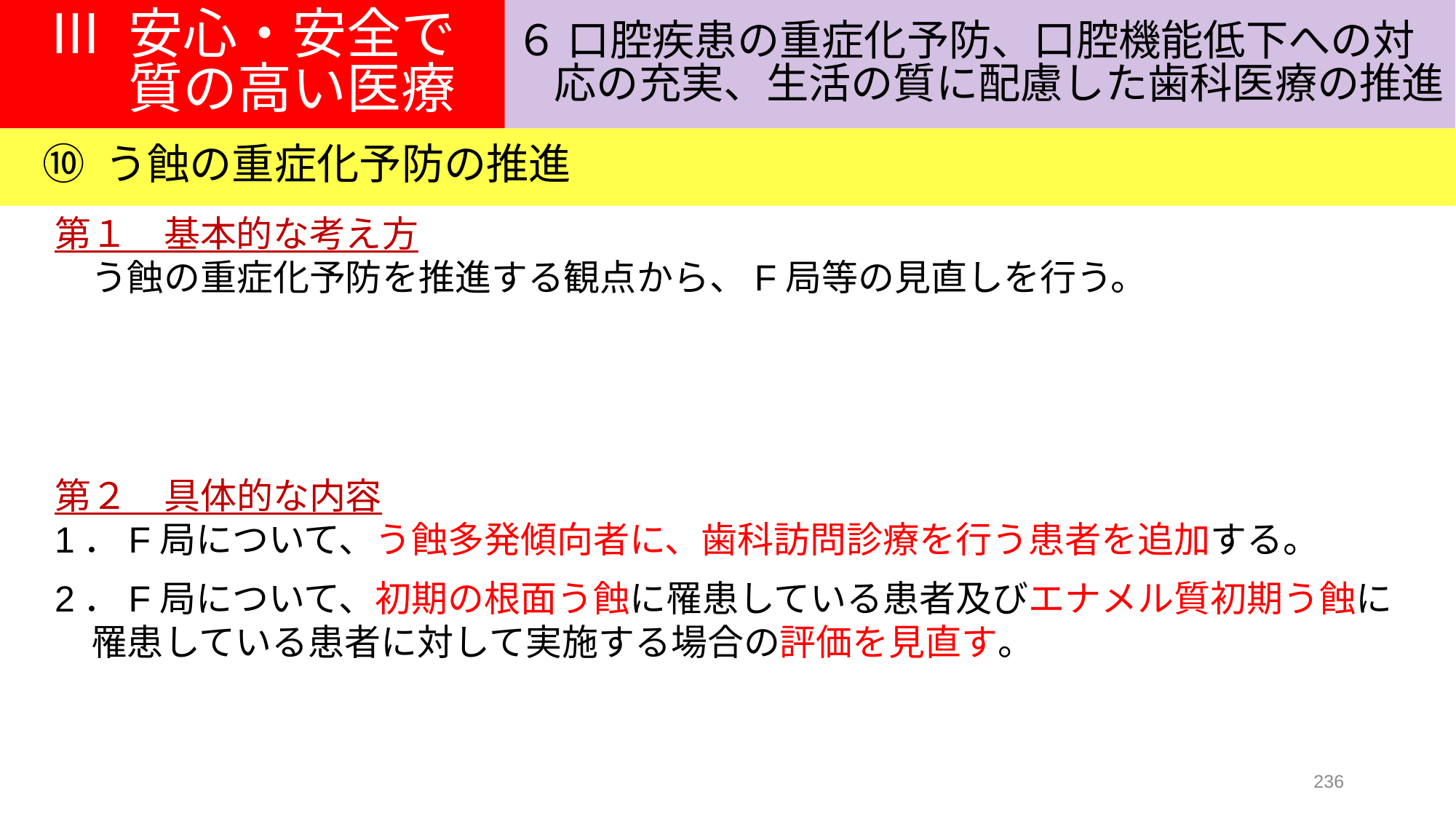

Ⅲ 安心・安全で
質の高い医療
６ 口腔疾患の重症化予防、口腔機能低下への対
応の充実、生活の質に配慮した歯科医療の推進
⑩ う蝕の重症化予防の推進
第１　基本的な考え方
　う蝕の重症化予防を推進する観点から、F局等の見直しを行う。

第２　具体的な内容
1．F局について、う蝕多発傾向者に、歯科訪問診療を行う患者を追加する。

2．F局について、初期の根面う蝕に罹患している患者及びエナメル質初期う蝕に
　罹患している患者に対して実施する場合の評価を見直す。

236